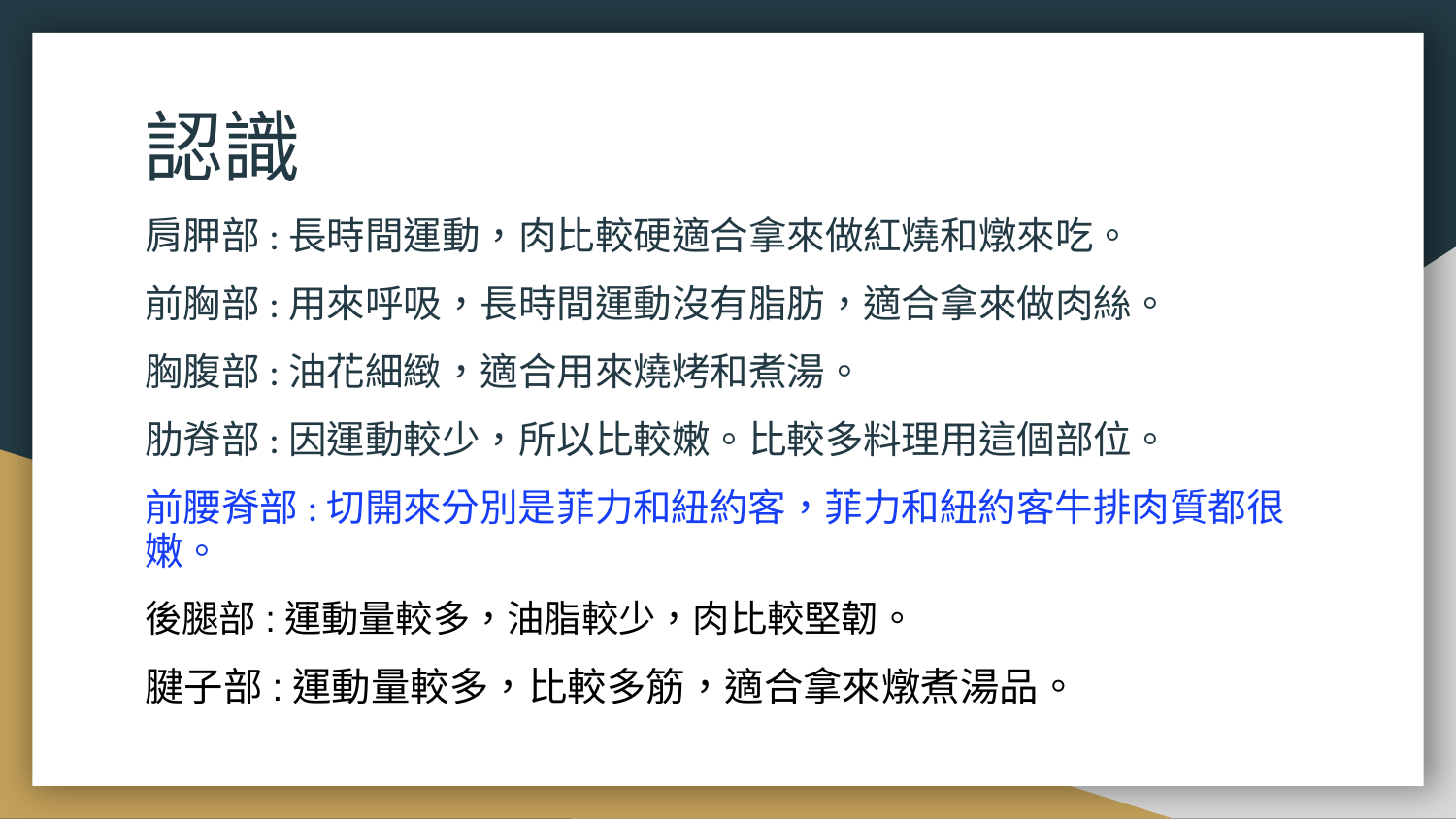

# 認識
肩胛部:長時間運動，肉比較硬適合拿來做紅燒和燉來吃。
前胸部:用來呼吸，長時間運動沒有脂肪，適合拿來做肉絲。
胸腹部:油花細緻，適合用來燒烤和煮湯。
肋脊部:因運動較少，所以比較嫩。比較多料理用這個部位。
前腰脊部:切開來分別是菲力和紐約客，菲力和紐約客牛排肉質都很嫩。
後腿部:運動量較多，油脂較少，肉比較堅韌。
腱子部:運動量較多，比較多筋，適合拿來燉煮湯品。